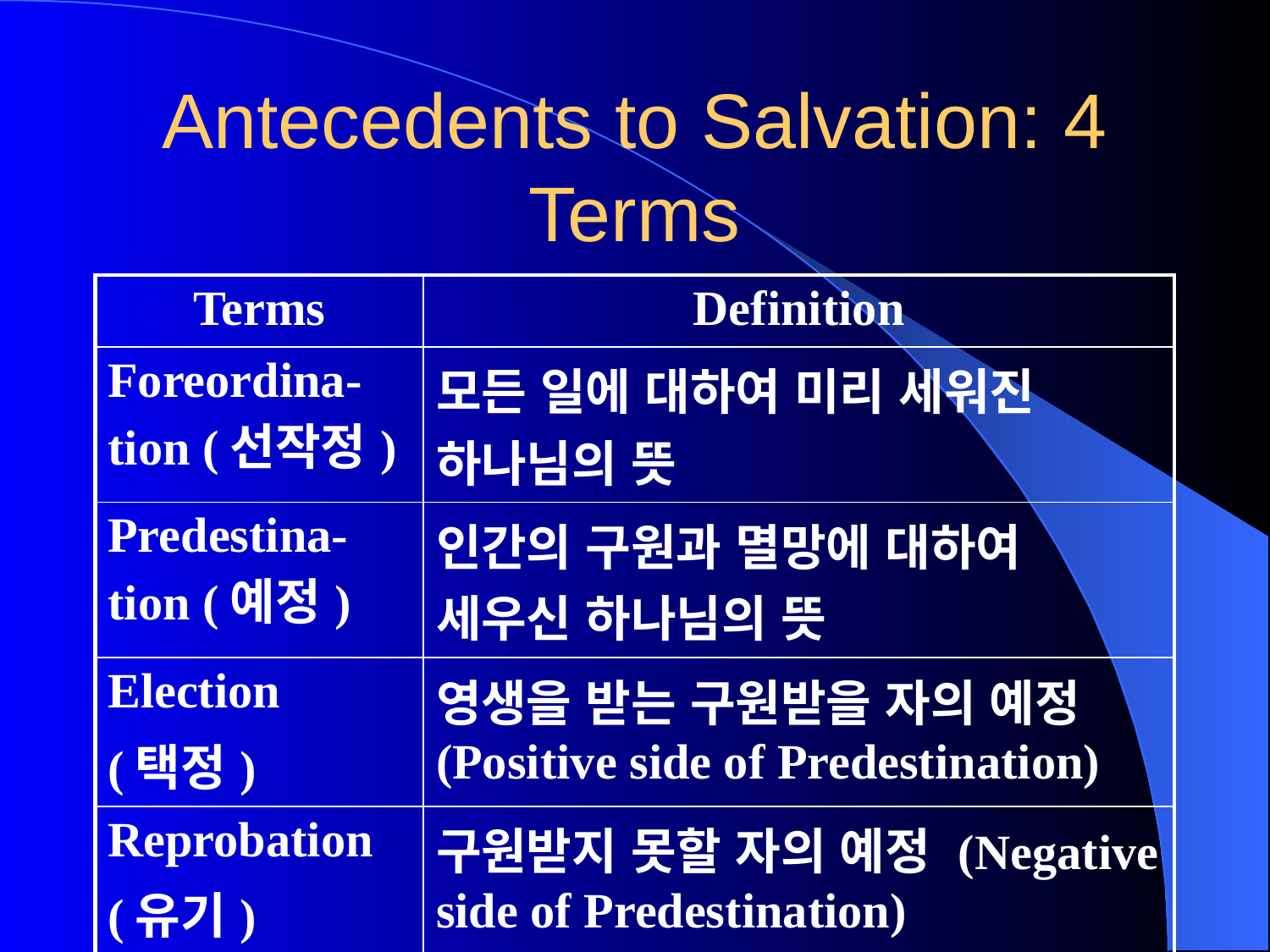

# Antecedents to Salvation: 4 Terms
| Terms | Definition |
| --- | --- |
| Foreordina-tion (선작정) | 모든 일에 대하여 미리 세워진 하나님의 뜻 |
| Predestina-tion (예정) | 인간의 구원과 멸망에 대하여 세우신 하나님의 뜻 |
| Election (택정) | 영생을 받는 구원받을 자의 예정 (Positive side of Predestination) |
| Reprobation (유기) | 구원받지 못할 자의 예정 (Negative side of Predestination) |